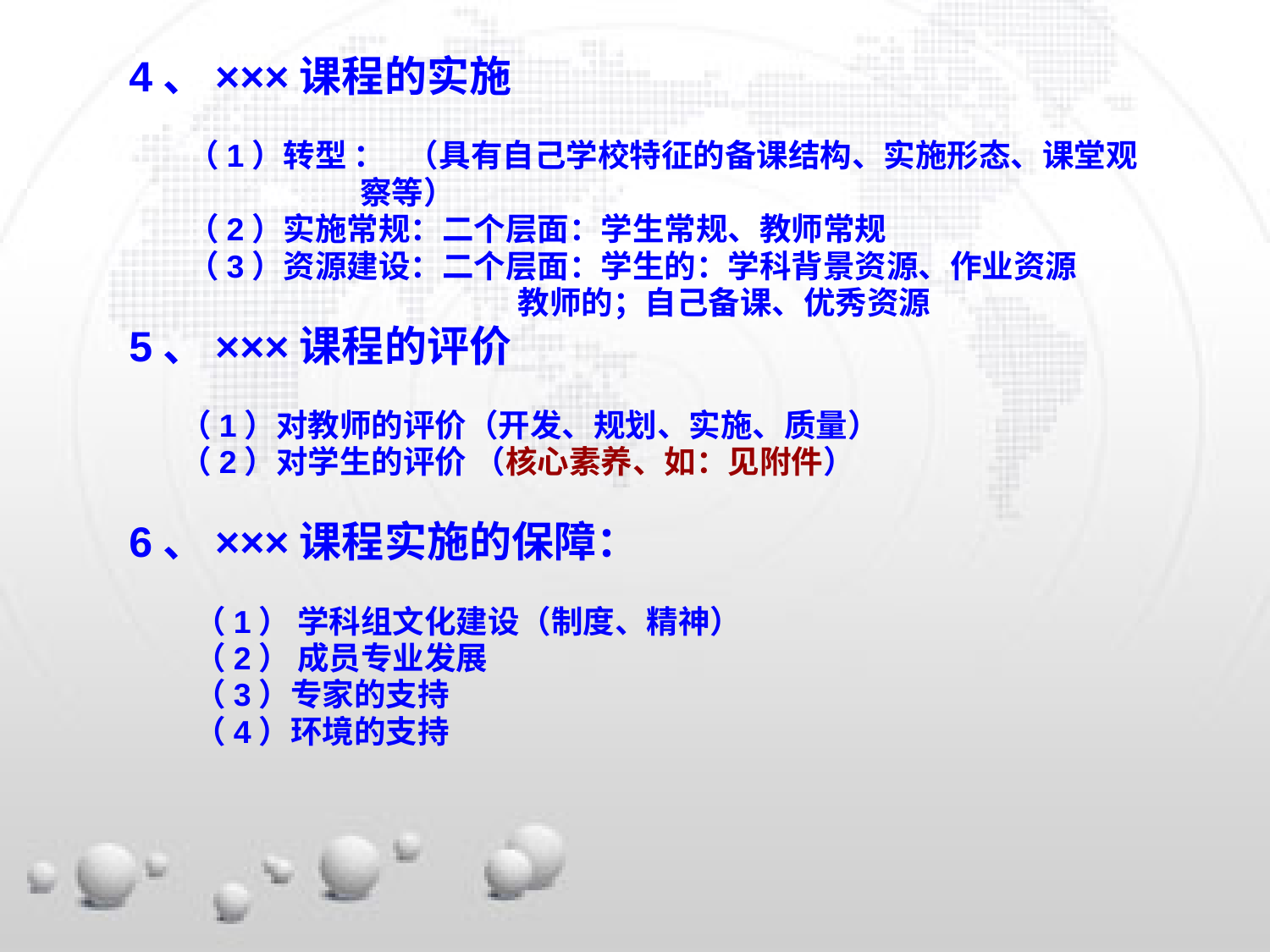

4、×××课程的实施

       （1）转型 ：   （具有自己学校特征的备课结构、实施形态、课堂观
                               察等）
       （2）实施常规：二个层面：学生常规、教师常规
       （3）资源建设：二个层面：学生的：学科背景资源、作业资源
                                                     教师的；自己备课、优秀资源
5、×××课程的评价

      （1）对教师的评价（开发、规划、实施、质量）
      （2）对学生的评价 （核心素养、如：见附件）

6、×××课程实施的保障：

        （1） 学科组文化建设（制度、精神）
        （2） 成员专业发展
        （3）专家的支持
        （4）环境的支持